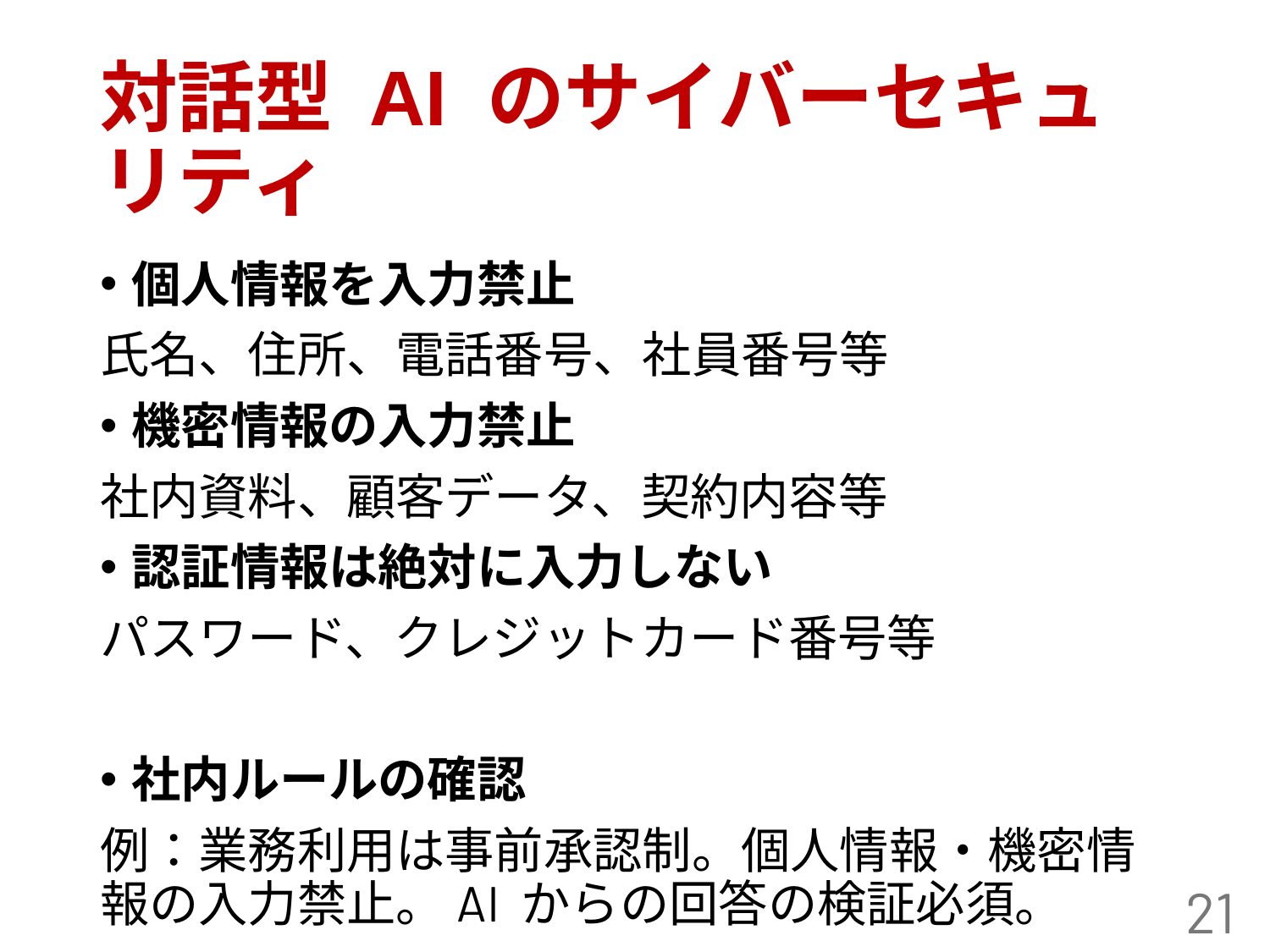

# 対話型 AI のサイバーセキュリティ
個人情報を入力禁止
氏名、住所、電話番号、社員番号等
機密情報の入力禁止
社内資料、顧客データ、契約内容等
認証情報は絶対に入力しない
パスワード、クレジットカード番号等

社内ルールの確認
例：業務利用は事前承認制。個人情報・機密情報の入力禁止。AI からの回答の検証必須。
21